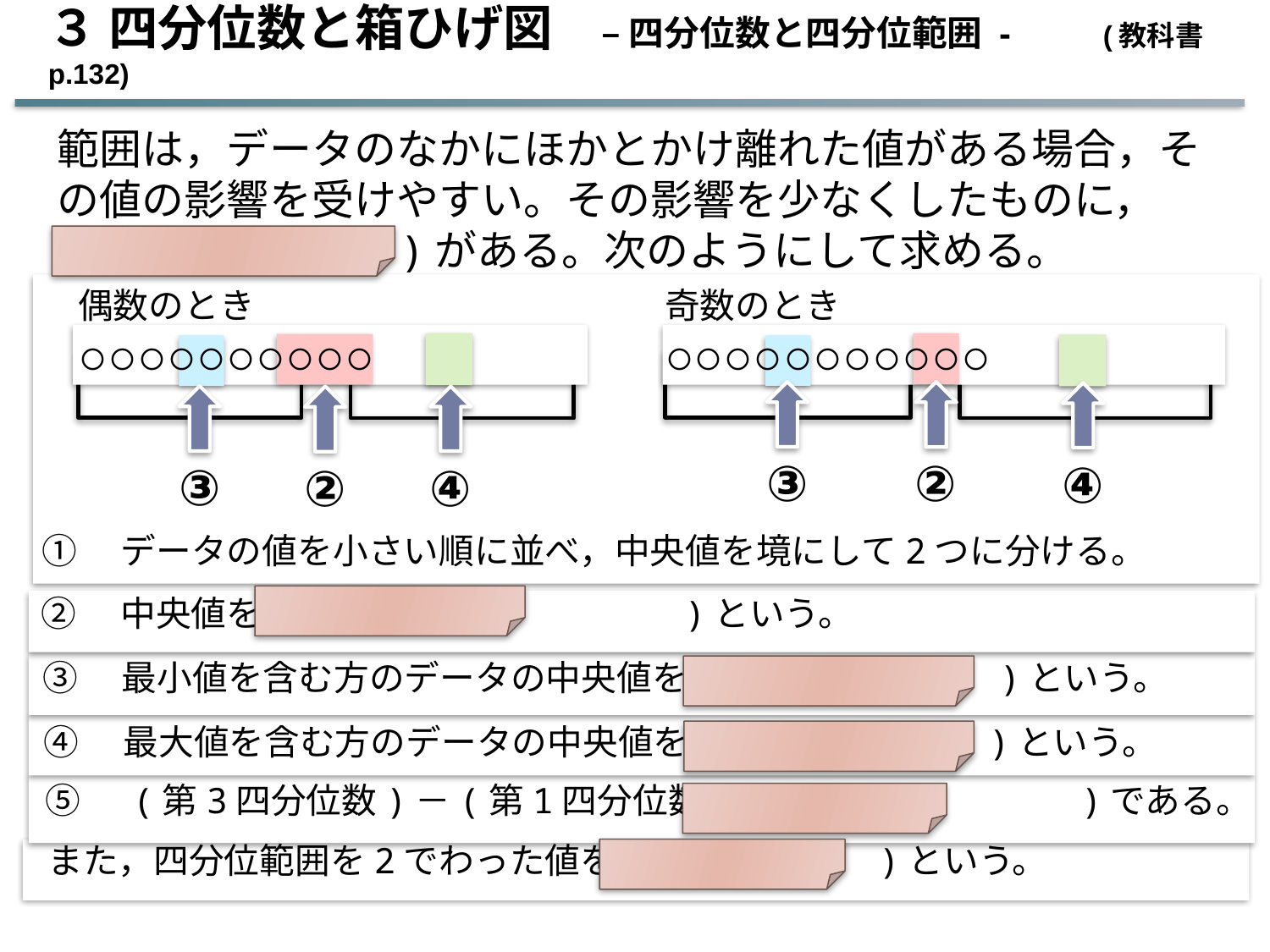

３ 四分位数と箱ひげ図　– 四分位数と四分位範囲 -　  (教科書 p.132)
範囲は，データのなかにほかとかけ離れた値がある場合，その値の影響を受けやすい。その影響を少なくしたものに，
(　四分位範囲　)がある。次のようにして求める。

偶数のとき
○○○○○○○○○○
奇数のとき
○○○○○○○○○○○

③

②

④

③

④

②
①　データの値を小さい順に並べ，中央値を境にして2つに分ける。
第2四分位数
②　中央値を(                                )という。

第1四分位数
③　最小値を含む方のデータの中央値を(                       )という。

第3四分位数
④　最大値を含む方のデータの中央値を(                      )という。

⑤　(第3四分位数)－(第1四分位数)が， (                   )である。
四分位範囲

四分位偏差
また，四分位範囲を2でわった値を(                   )という。